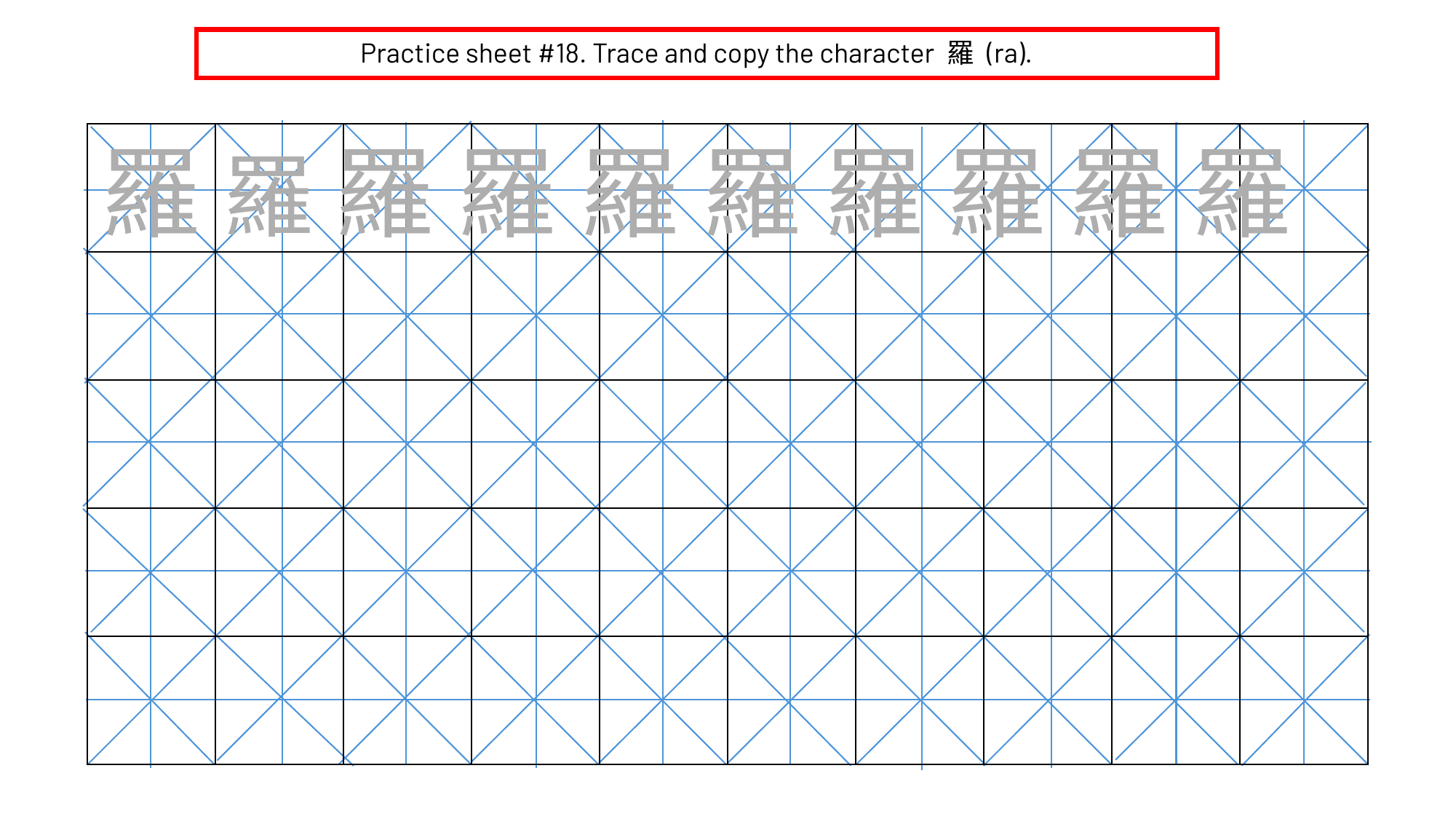

Practice sheet #18. Trace and copy the character 羅 (ra).
|  |  |  |  |  |  |  |  |  |  |
| --- | --- | --- | --- | --- | --- | --- | --- | --- | --- |
|  |  |  |  |  |  |  |  |  |  |
|  |  |  |  |  |  |  |  |  |  |
|  |  |  |  |  |  |  |  |  |  |
|  |  |  |  |  |  |  |  |  |  |
羅 羅 羅 羅 羅 羅 羅 羅 羅 羅